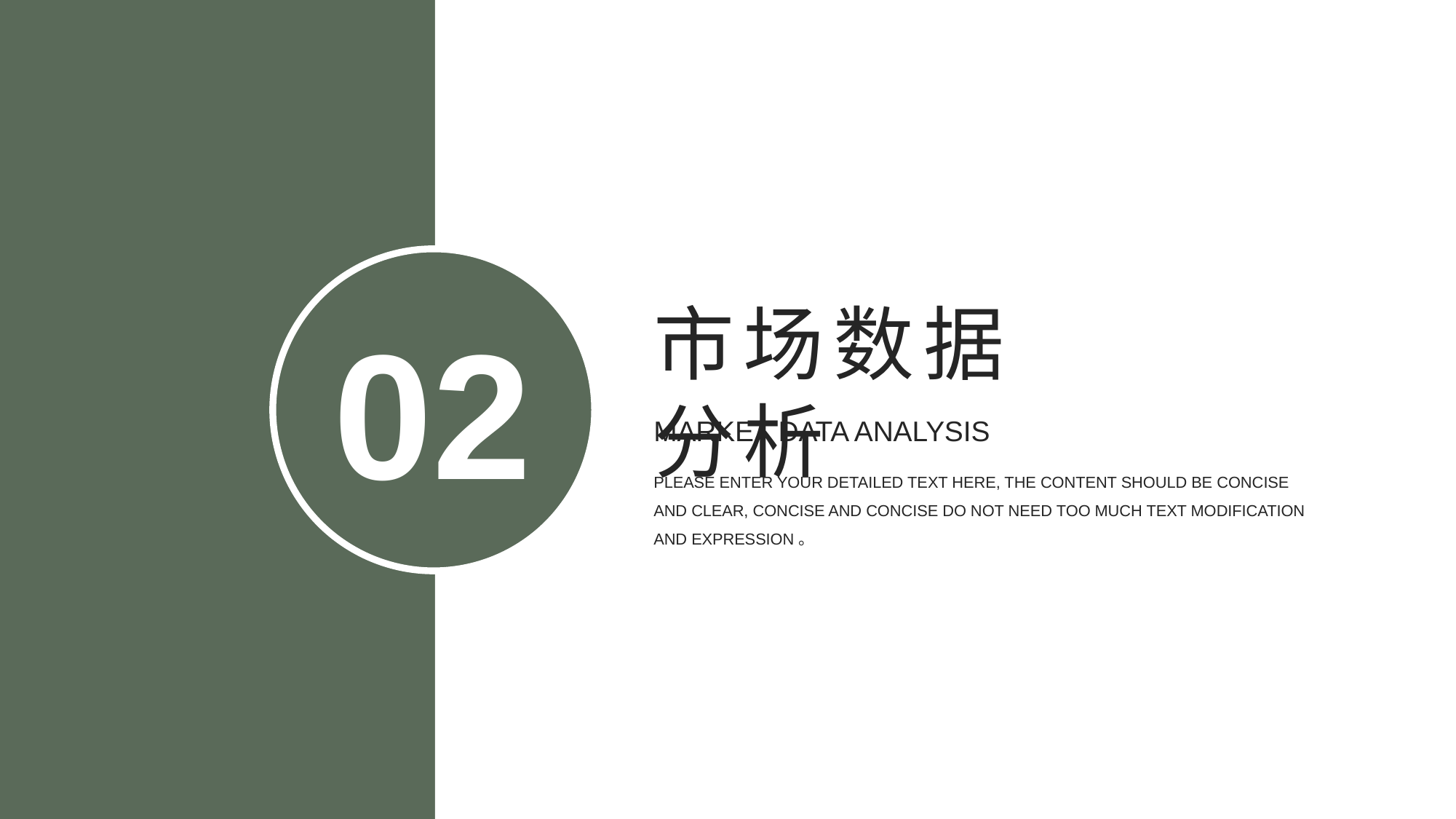

市场数据分析
02
MARKET DATA ANALYSIS
PLEASE ENTER YOUR DETAILED TEXT HERE, THE CONTENT SHOULD BE CONCISE AND CLEAR, CONCISE AND CONCISE DO NOT NEED TOO MUCH TEXT MODIFICATION AND EXPRESSION。